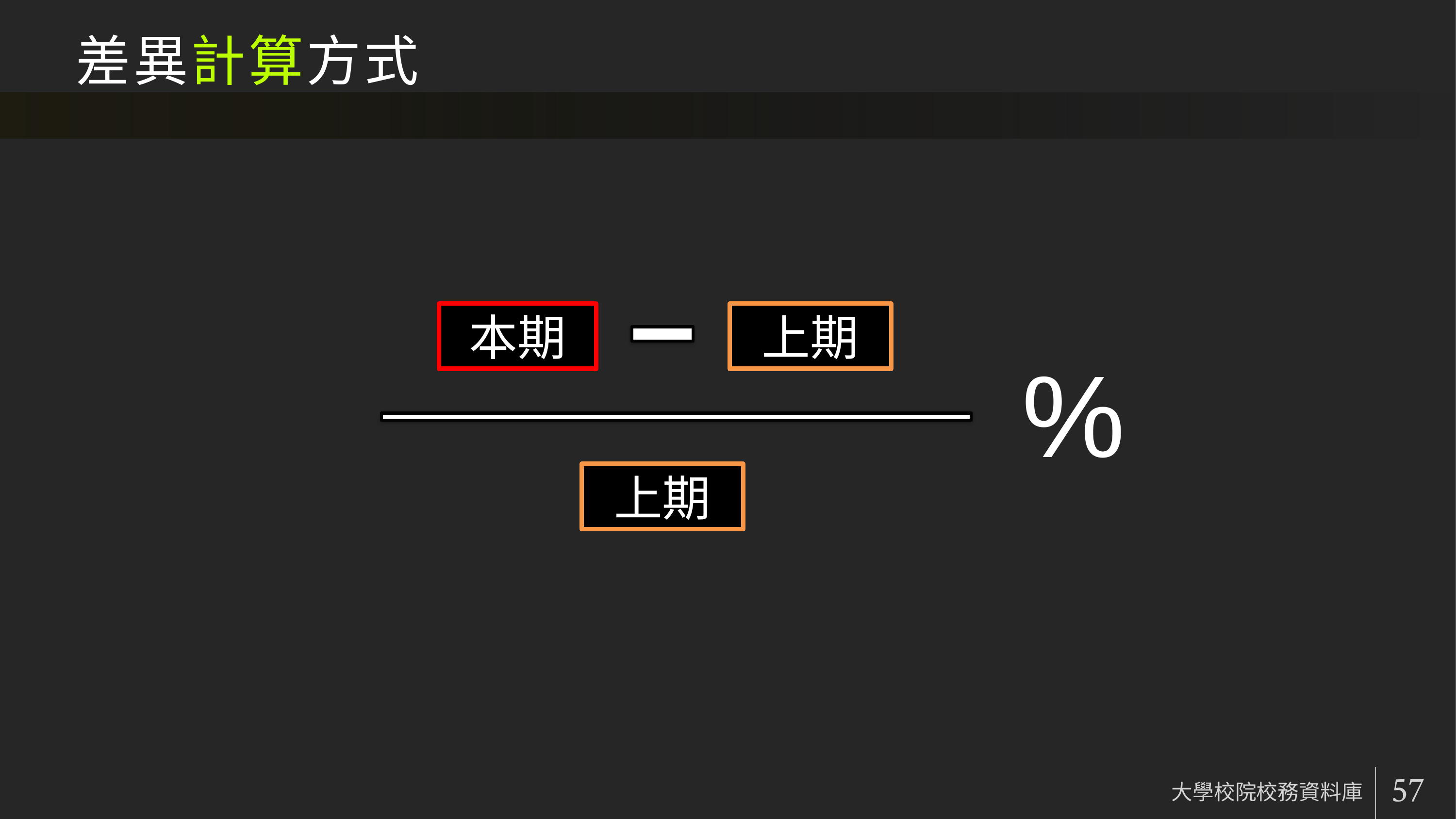

# 差異計算方式

本期
上期

%

上期
大學校院校務資料庫
57